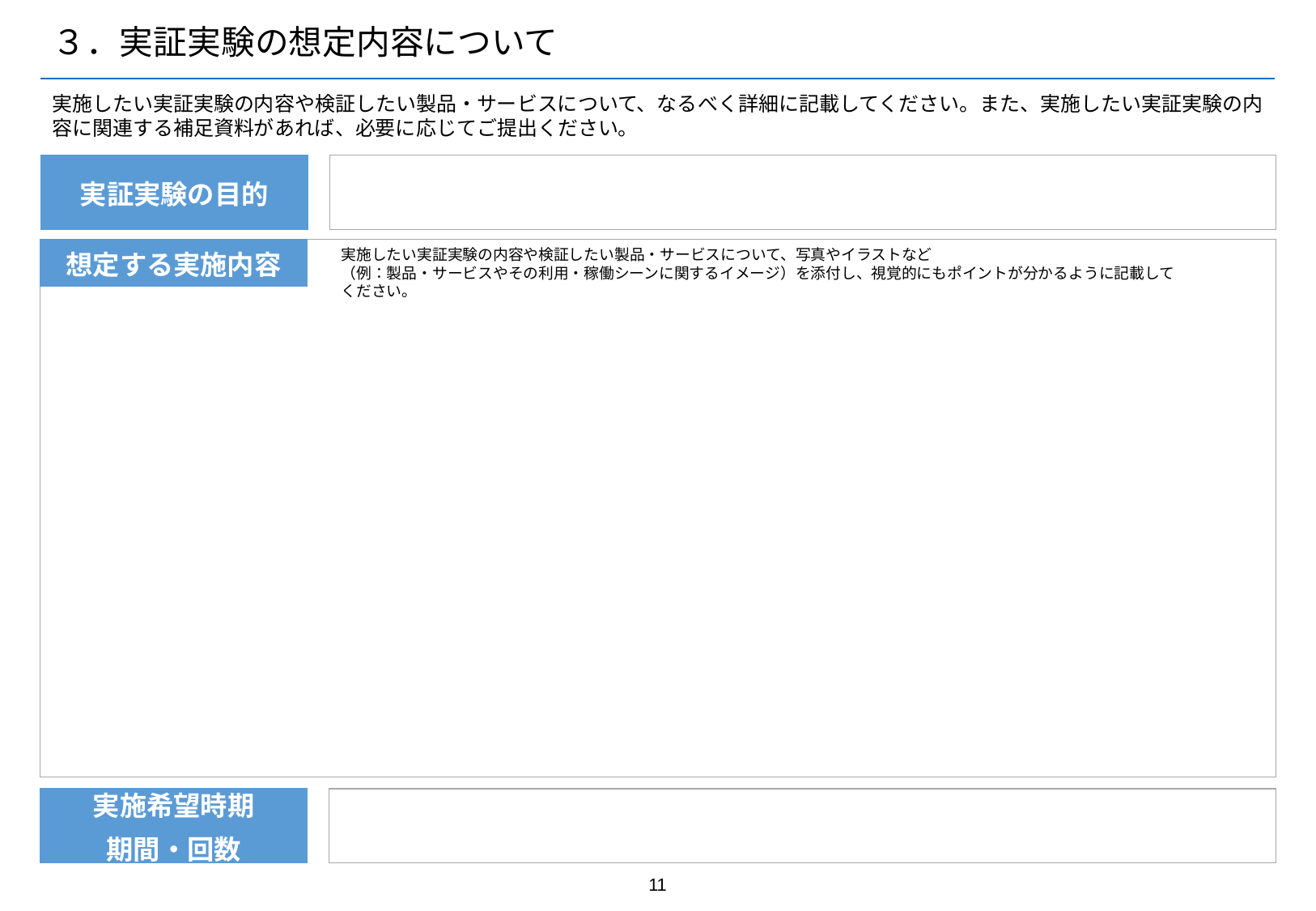

# ３．実証実験の想定内容について
実施したい実証実験の内容や検証したい製品・サービスについて、なるべく詳細に記載してください。また、実施したい実証実験の内容に関連する補足資料があれば、必要に応じてご提出ください。
実証実験の目的

実施したい実証実験の内容や検証したい製品・サービスについて、写真やイラストなど
（例：製品・サービスやその利用・稼働シーンに関するイメージ）を添付し、視覚的にもポイントが分かるように記載してください。
想定する実施内容

実施希望時期
期間・回数